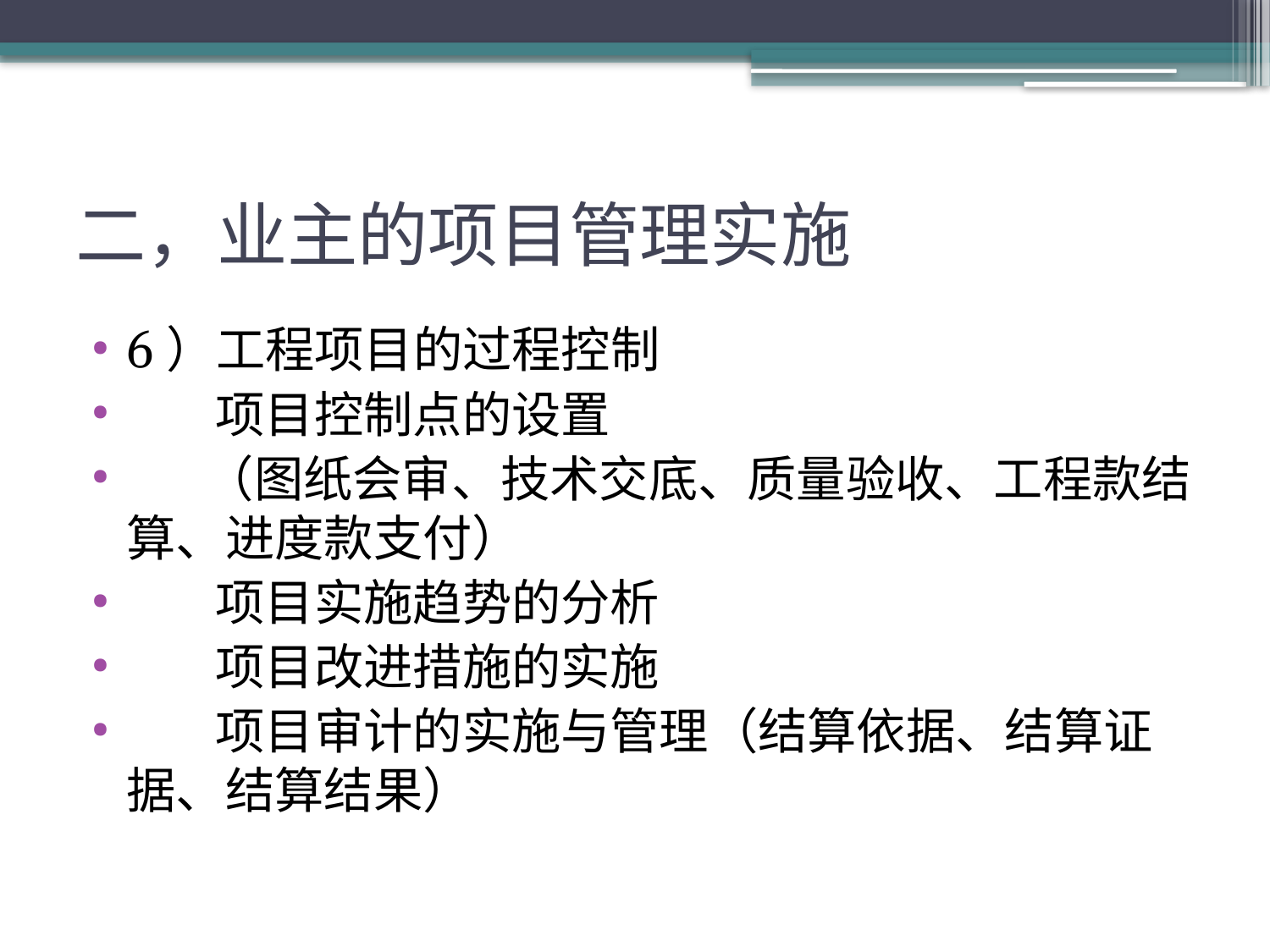

# 二，业主的项目管理实施
6）工程项目的过程控制
       项目控制点的设置
      （图纸会审、技术交底、质量验收、工程款结算、进度款支付）
       项目实施趋势的分析
       项目改进措施的实施
       项目审计的实施与管理（结算依据、结算证据、结算结果）